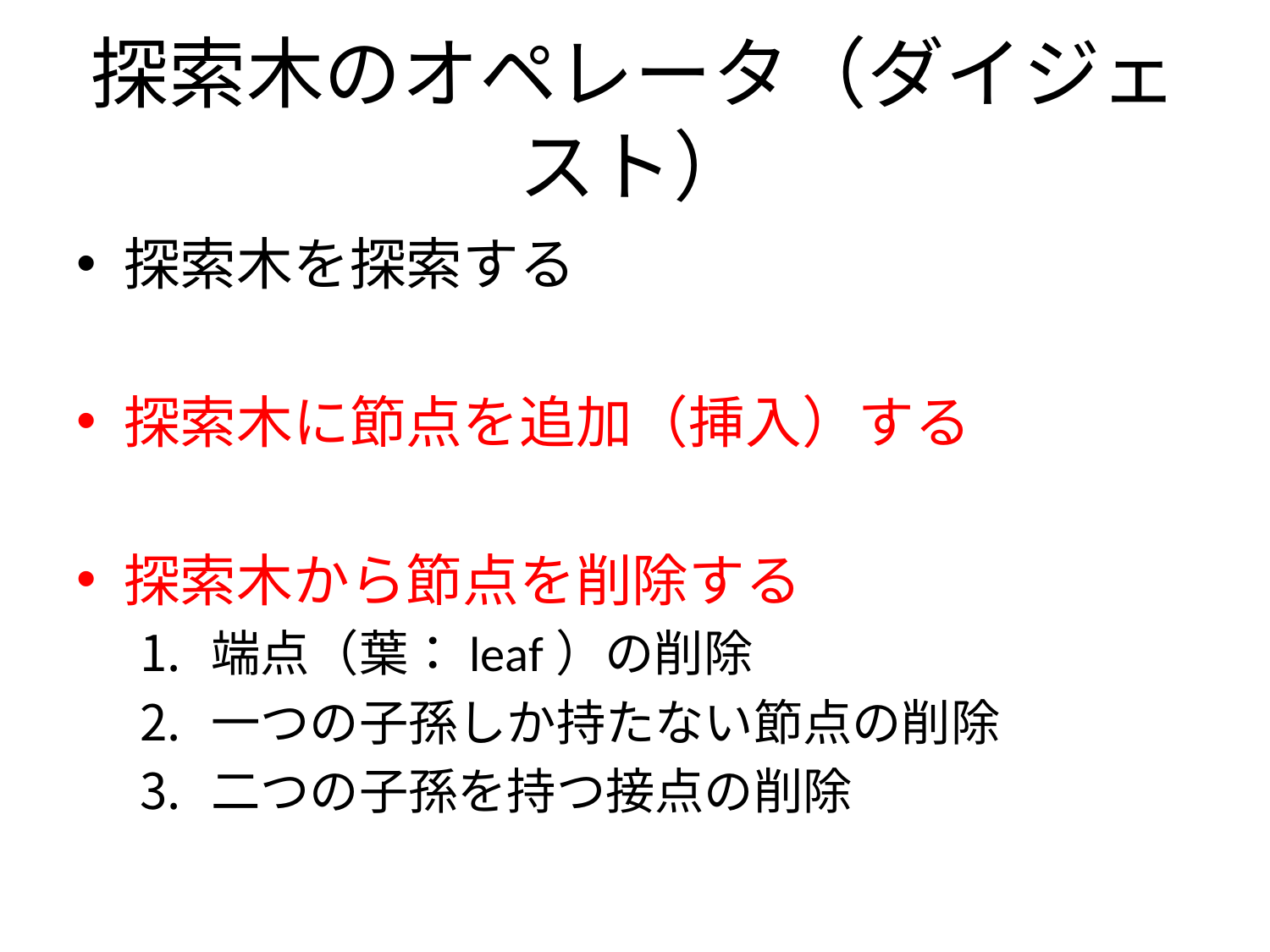

# 探索木のオペレータ（ダイジェスト）
探索木を探索する

探索木に節点を追加（挿入）する

探索木から節点を削除する
端点（葉：leaf）の削除
一つの子孫しか持たない節点の削除
二つの子孫を持つ接点の削除